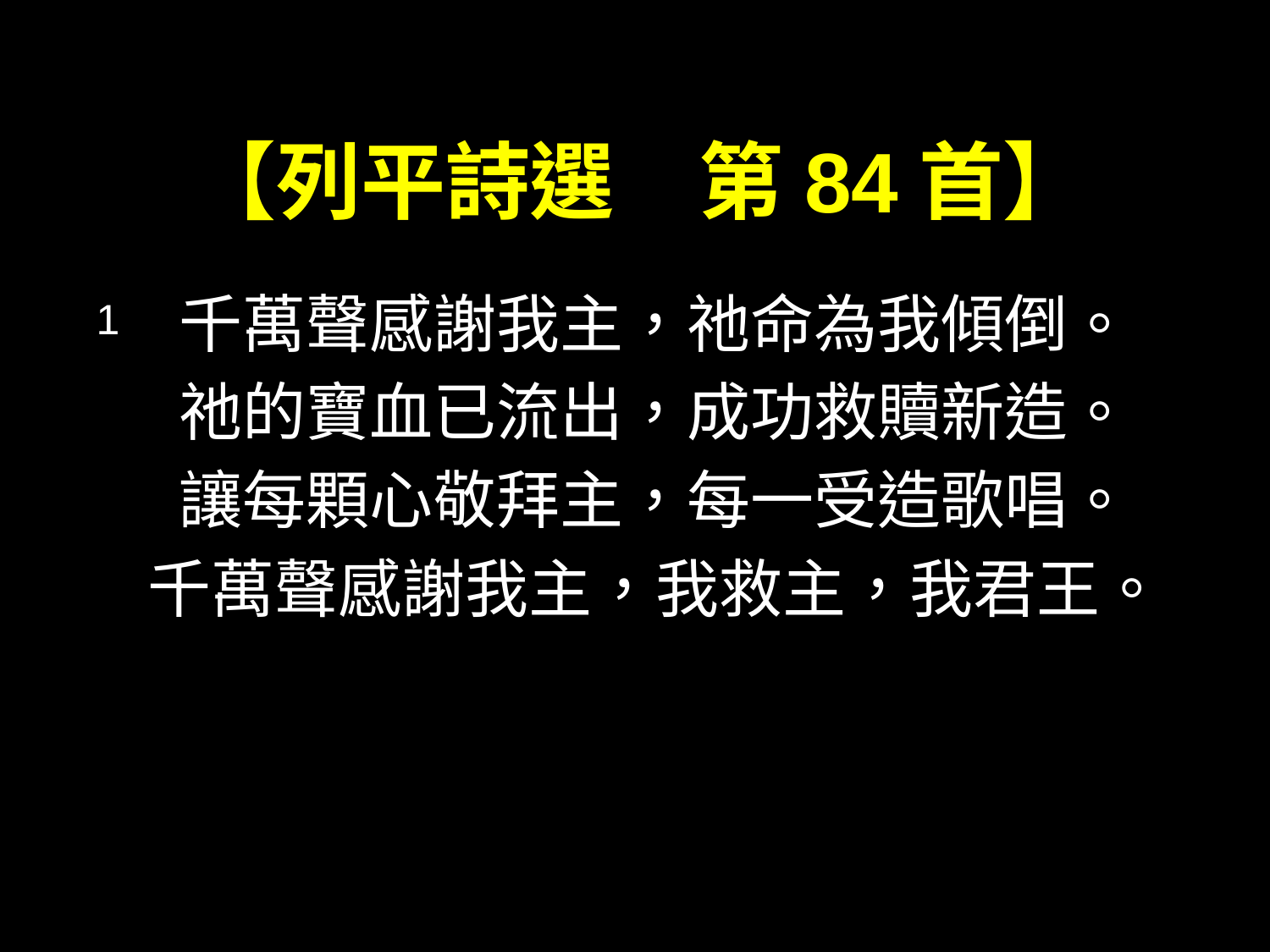

【列平詩選　第84首】
千萬聲感謝我主，祂命為我傾倒。
祂的寶血已流出，成功救贖新造。
讓每顆心敬拜主，每一受造歌唱。
千萬聲感謝我主，我救主，我君王。
1